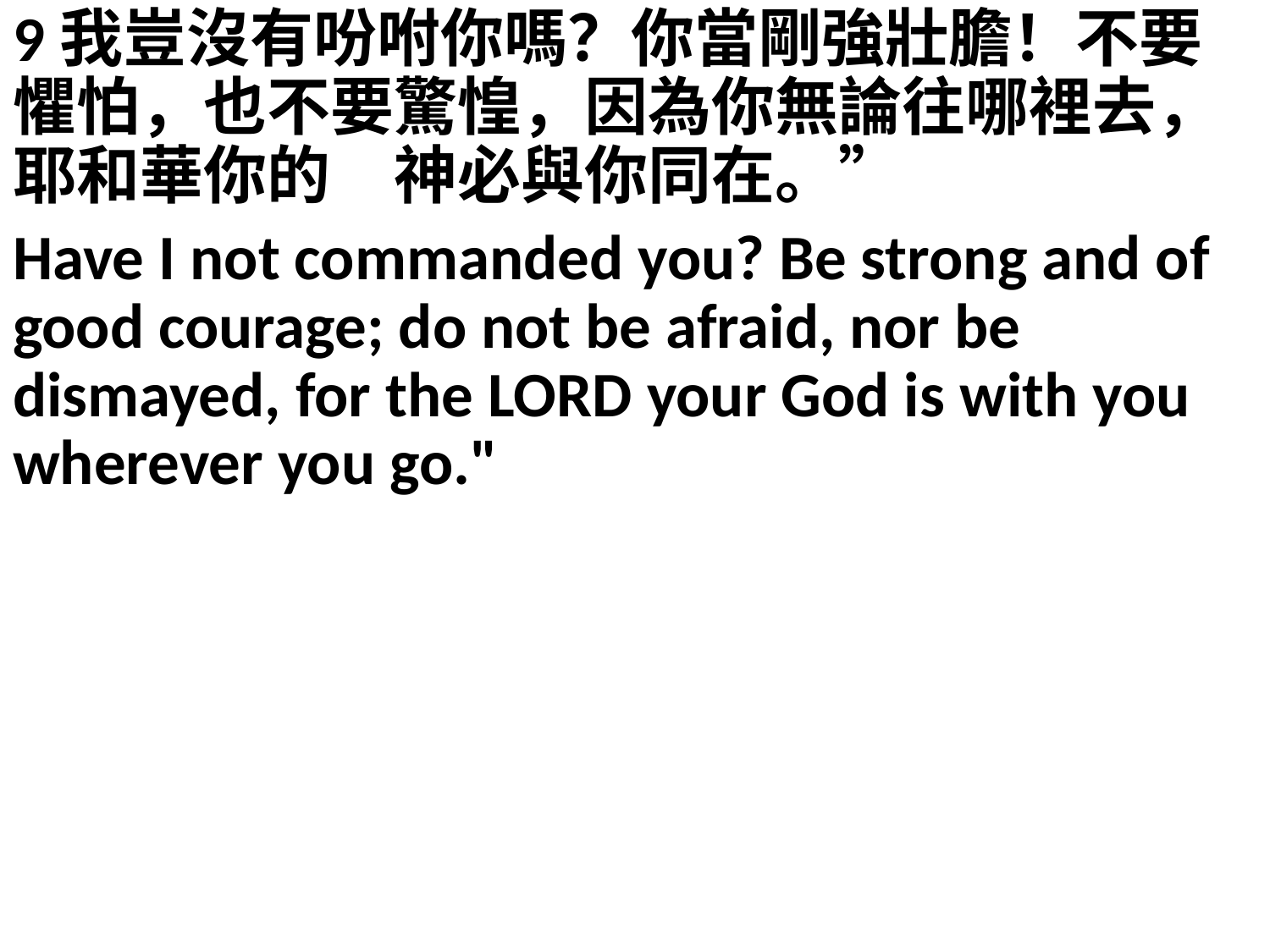

9我豈沒有吩咐你嗎？你當剛強壯膽！不要懼怕，也不要驚惶，因為你無論往哪裡去，耶和華你的　神必與你同在。”
Have I not commanded you? Be strong and of good courage; do not be afraid, nor be dismayed, for the LORD your God is with you wherever you go."